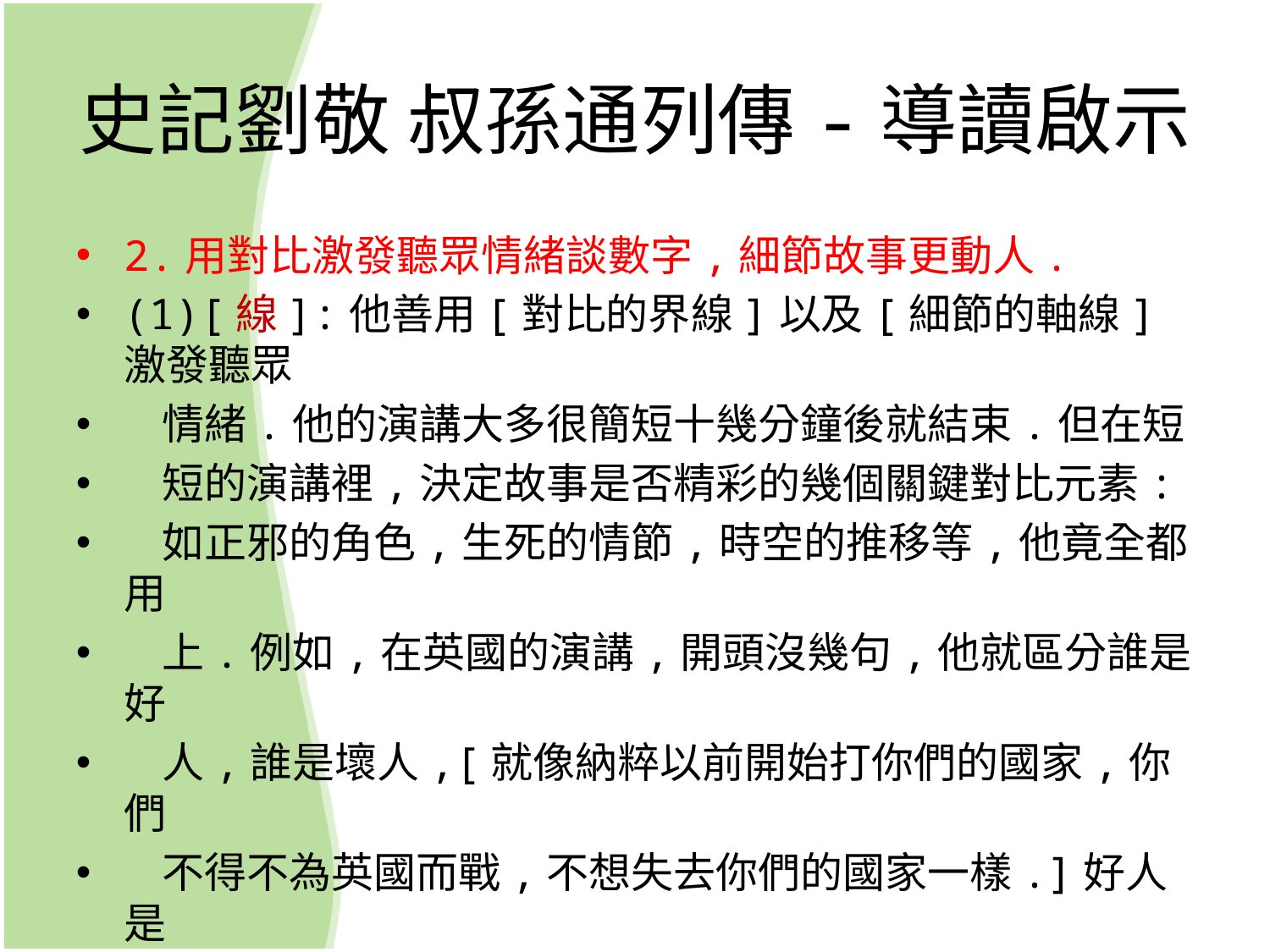

# 史記劉敬 叔孫通列傳-導讀啟示
2.用對比激發聽眾情緒談數字,細節故事更動人.
(1)[線]:他善用[對比的界線]以及[細節的軸線]激發聽眾
   情緒.他的演講大多很簡短十幾分鐘後就結束.但在短
   短的演講裡,決定故事是否精彩的幾個關鍵對比元素:
   如正邪的角色,生死的情節,時空的推移等,他竟全都用
   上.例如,在英國的演講,開頭沒幾句,他就區分誰是好
   人,誰是壞人,[就像納粹以前開始打你們的國家,你們
   不得不為英國而戰,不想失去你們的國家一樣.]好人是
   國英和烏克蘭;壞人是納粹和俄國.接著,為了呈現生死
   和時空對比,他講了一個[為期十三天的戰爭故事].